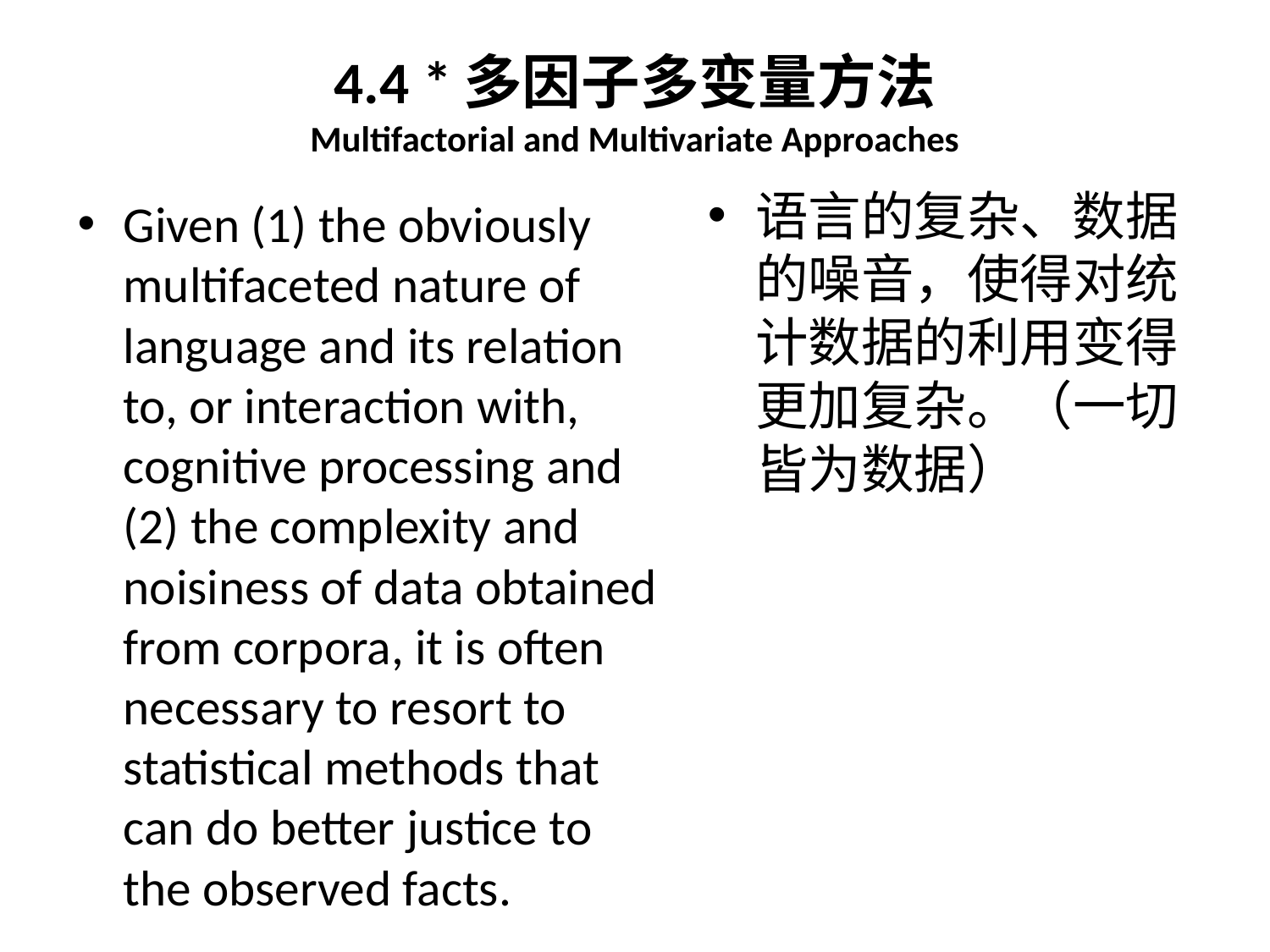

# 4.4 *多因子多变量方法 Multifactorial and Multivariate Approaches
语言的复杂、数据的噪音，使得对统计数据的利用变得更加复杂。（一切皆为数据）
Given (1) the obviously multifaceted nature of language and its relation to, or interaction with, cognitive processing and (2) the complexity and noisiness of data obtained from corpora, it is often necessary to resort to statistical methods that can do better justice to the observed facts.